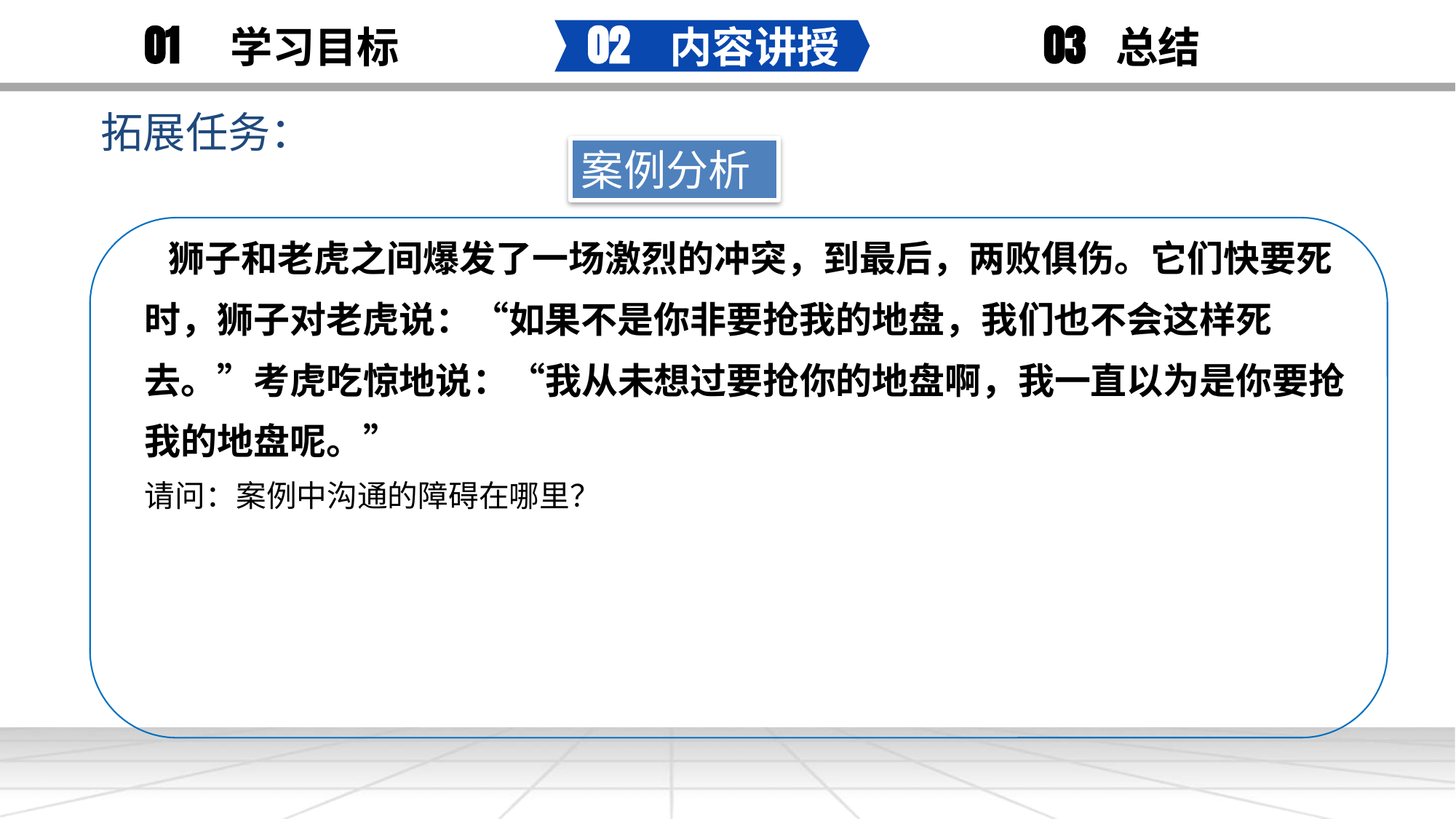

02   内容讲授
03  总结
01    学习目标

拓展任务：
添加
标题
案例分析

    狮子和老虎之间爆发了一场激烈的冲突，到最后，两败俱伤。它们快要死时，狮子对老虎说：“如果不是你非要抢我的地盘，我们也不会这样死去。”考虎吃惊地说：“我从未想过要抢你的地盘啊，我一直以为是你要抢我的地盘呢。”
请问：案例中沟通的障碍在哪里？